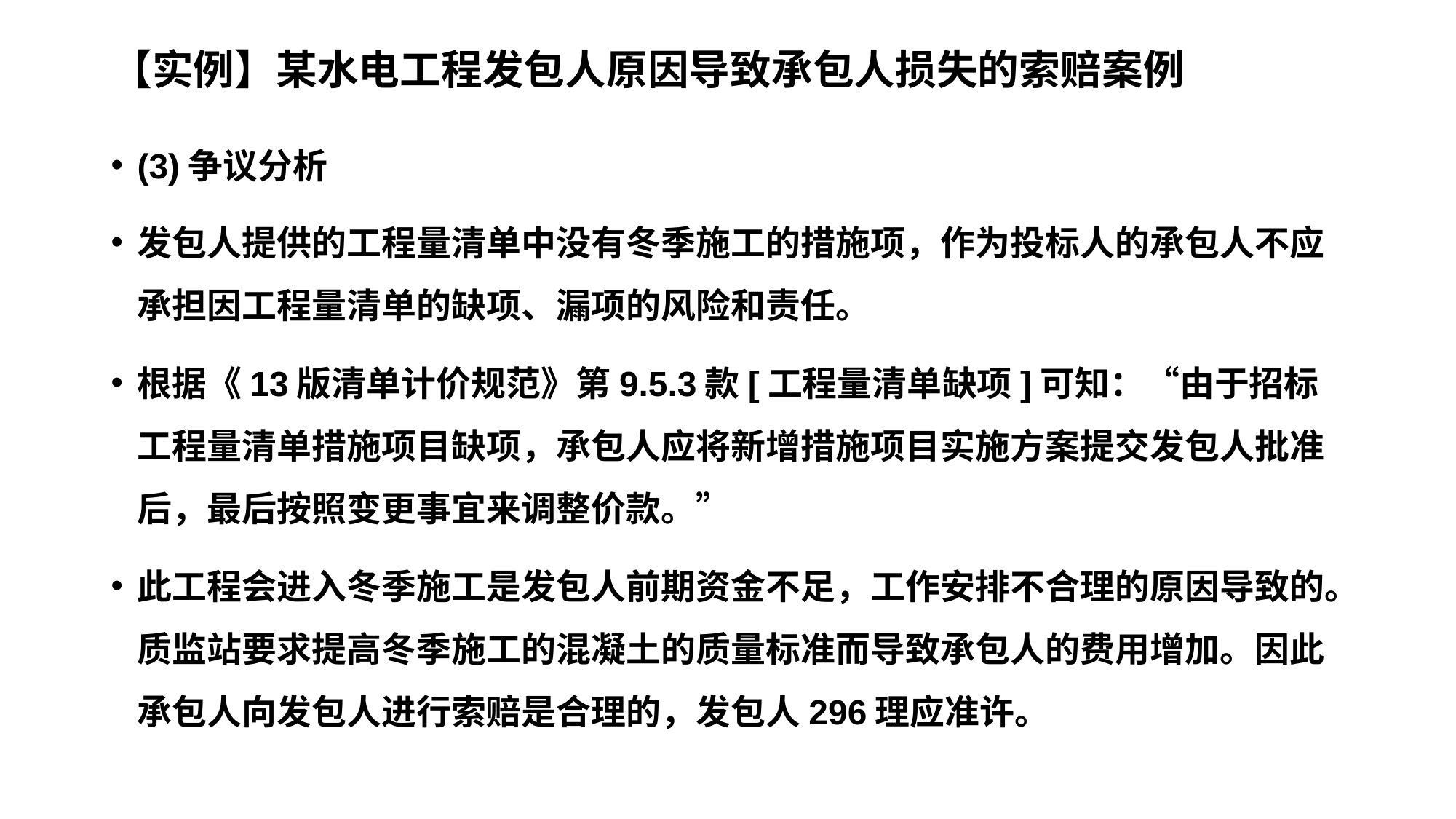

# 【实例】某水电工程发包人原因导致承包人损失的索赔案例
(3)争议分析
发包人提供的工程量清单中没有冬季施工的措施项，作为投标人的承包人不应承担因工程量清单的缺项、漏项的风险和责任。
根据《13版清单计价规范》第9.5.3款[工程量清单缺项]可知：“由于招标工程量清单措施项目缺项，承包人应将新增措施项目实施方案提交发包人批准后，最后按照变更事宜来调整价款。”
此工程会进入冬季施工是发包人前期资金不足，工作安排不合理的原因导致的。质监站要求提高冬季施工的混凝土的质量标准而导致承包人的费用增加。因此承包人向发包人进行索赔是合理的，发包人296理应准许。